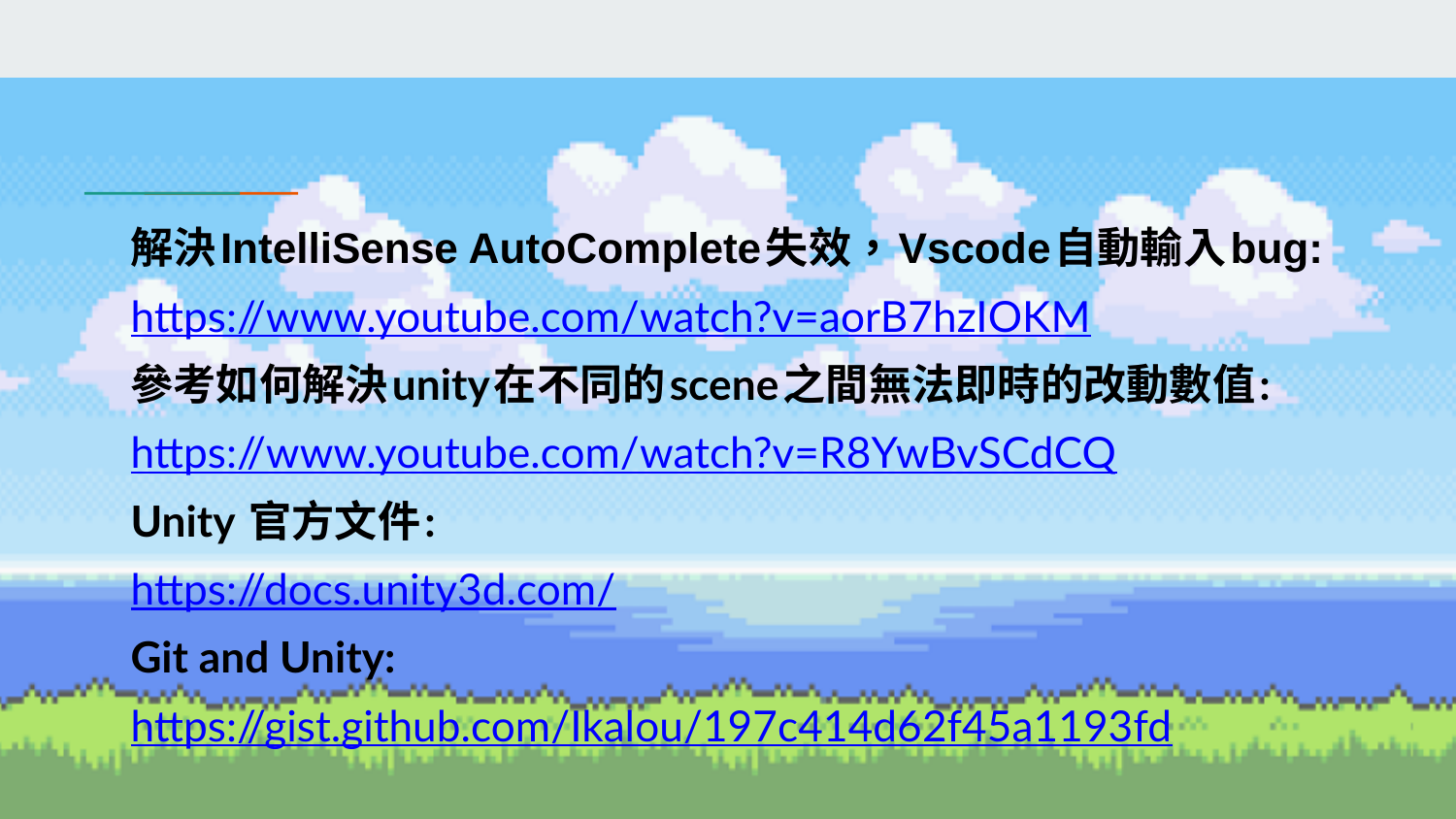

解決IntelliSense AutoComplete失效，Vscode自動輸入bug:
https://www.youtube.com/watch?v=aorB7hzIOKM
參考如何解決unity在不同的scene之間無法即時的改動數值:
https://www.youtube.com/watch?v=R8YwBvSCdCQ
Unity 官方文件:
https://docs.unity3d.com/
Git and Unity:
https://gist.github.com/Ikalou/197c414d62f45a1193fd

#